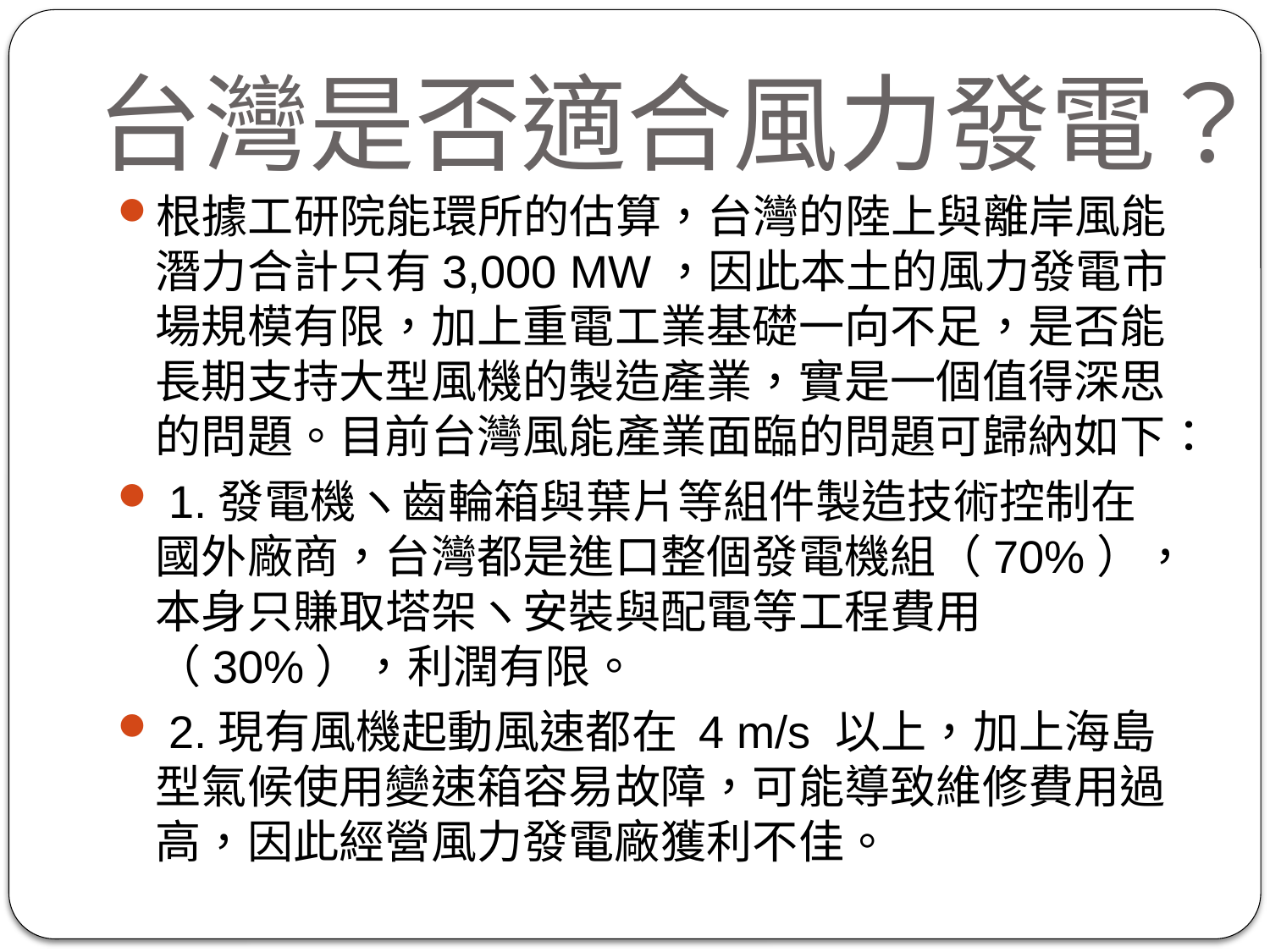

# 台灣是否適合風力發電？

根據工研院能環所的估算，台灣的陸上與離岸風能潛力合計只有3,000 MW，因此本土的風力發電市場規模有限，加上重電工業基礎一向不足，是否能長期支持大型風機的製造產業，實是一個值得深思的問題。目前台灣風能產業面臨的問題可歸納如下：
 1.發電機ヽ齒輪箱與葉片等組件製造技術控制在國外廠商，台灣都是進口整個發電機組（70%），本身只賺取塔架ヽ安裝與配電等工程費用（30%），利潤有限。
 2.現有風機起動風速都在 4 m/s 以上，加上海島型氣候使用變速箱容易故障，可能導致維修費用過高，因此經營風力發電廠獲利不佳。